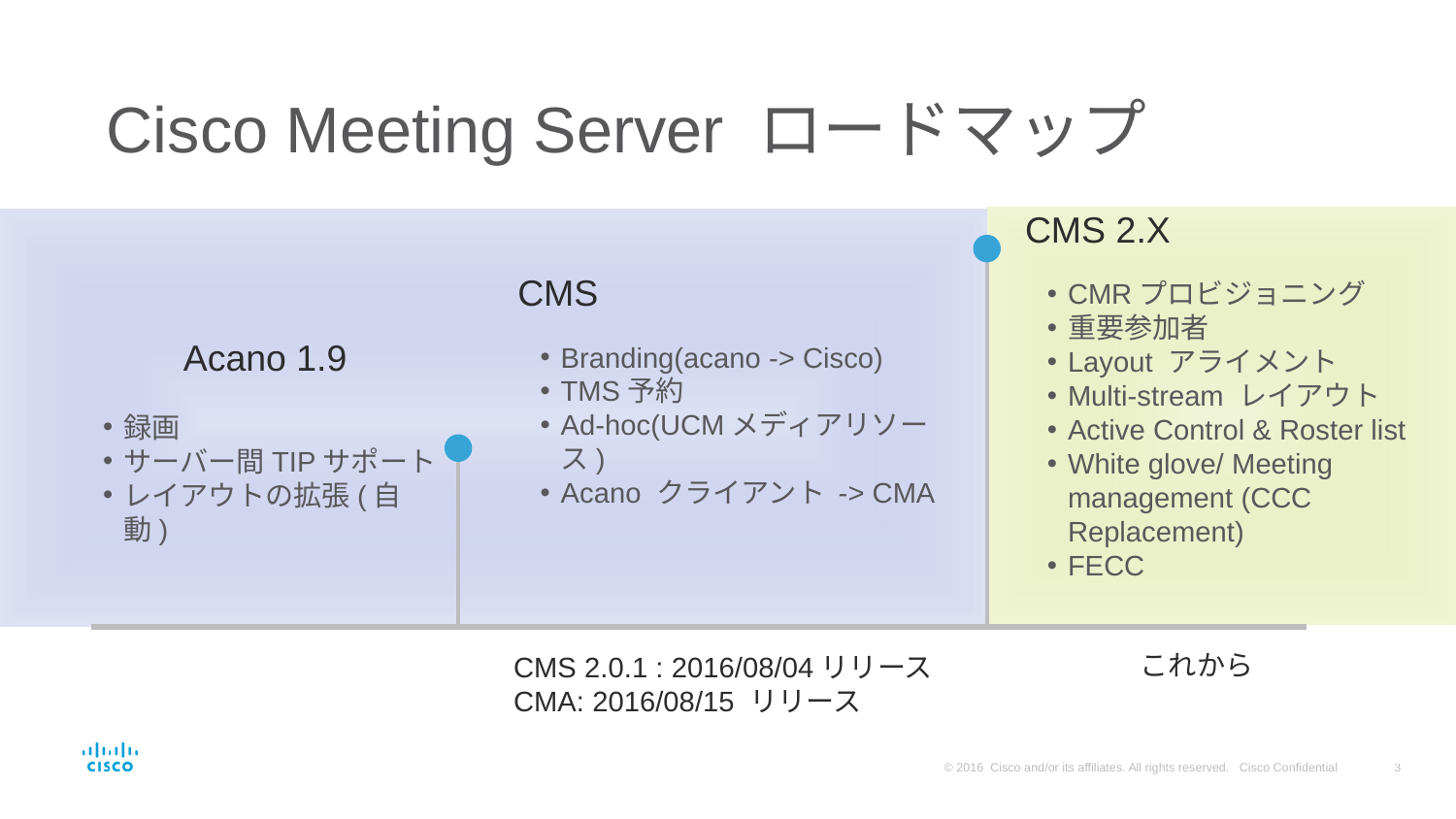

# Cisco Meeting Server ロードマップ
CMS 2.X
CMRプロビジョニング
重要参加者
Layout アライメント
Multi-stream レイアウト
Active Control & Roster list
White glove/ Meeting management (CCC Replacement)
FECC

CMS
Branding(acano -> Cisco)
TMS予約
Ad-hoc(UCMメディアリソース)
Acano クライアント -> CMA

Acano 1.9
録画
サーバー間TIPサポート
レイアウトの拡張(自動)

これから
CMS 2.0.1 : 2016/08/04リリース
CMA: 2016/08/15 リリース